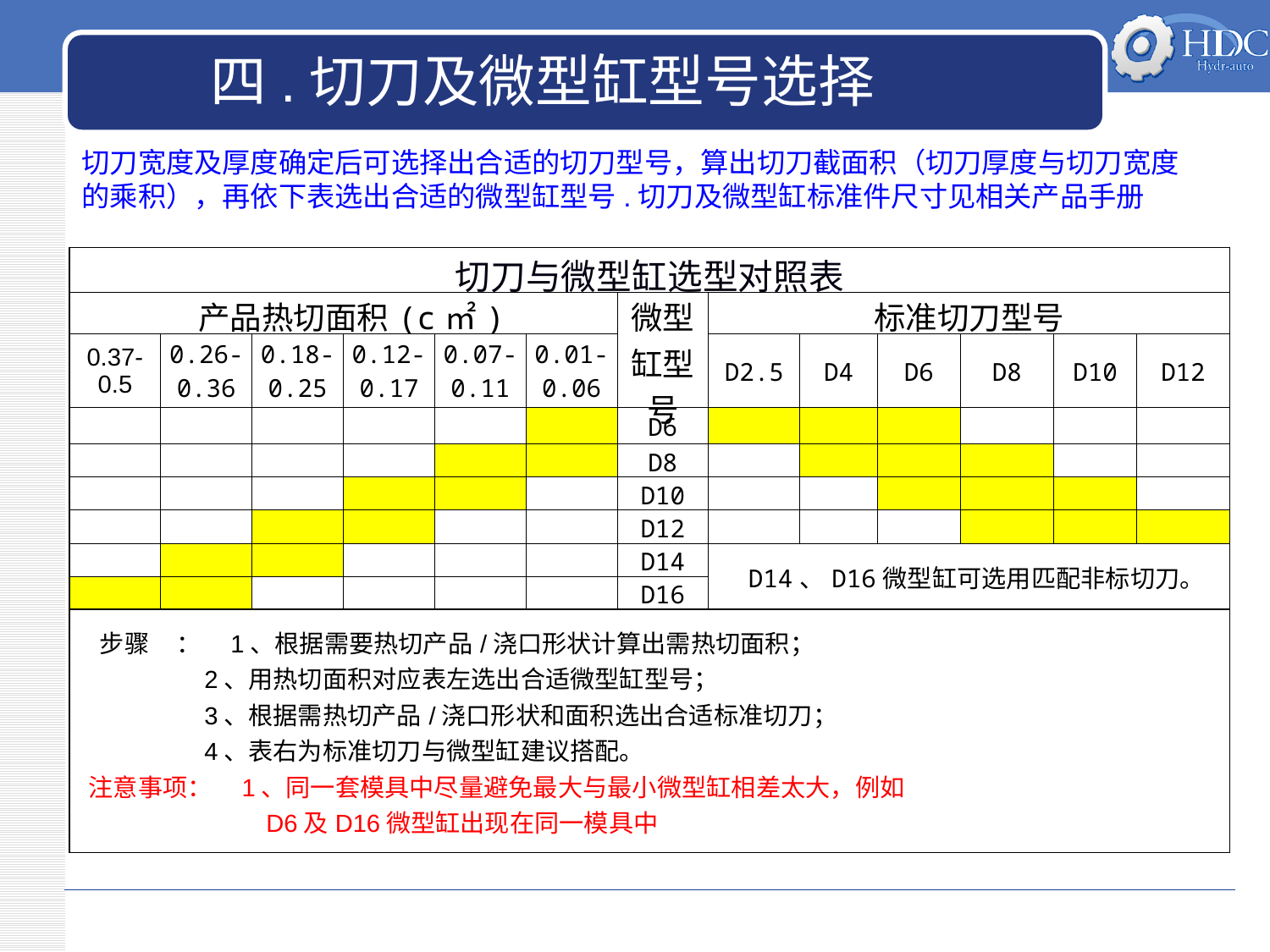

四.切刀及微型缸型号选择
切刀宽度及厚度确定后可选择出合适的切刀型号，算出切刀截面积（切刀厚度与切刀宽度的乘积），再依下表选出合适的微型缸型号.切刀及微型缸标准件尺寸见相关产品手册
| 切刀与微型缸选型对照表 |  |  |  |  |  |  |  |  |  |  |  |  |
| --- | --- | --- | --- | --- | --- | --- | --- | --- | --- | --- | --- | --- |
| 产品热切面积(c㎡) |  |  |  |  |  | 微型缸型号 | 标准切刀型号 |  |  |  |  |  |
| 0.37-0.5 | 0.26-0.36 | 0.18-0.25 | 0.12-0.17 | 0.07-0.11 | 0.01-0.06 |  | D2.5 | D4 | D6 | D8 | D10 | D12 |
|  |  |  |  |  |  | D6 |  |  |  |  |  |  |
|  |  |  |  |  |  | D8 |  |  |  |  |  |  |
|  |  |  |  |  |  | D10 |  |  |  |  |  |  |
|  |  |  |  |  |  | D12 |  |  |  |  |  |  |
|  |  |  |  |  |  | D14 | D14、D16微型缸可选用匹配非标切刀。 |  |  |  |  |  |
|  |  |  |  |  |  | D16 |  |  |  |  |  |  |
| 步骤 ： 1、根据需要热切产品/浇口形状计算出需热切面积； 2、用热切面积对应表左选出合适微型缸型号； 3、根据需热切产品/浇口形状和面积选出合适标准切刀； 4、表右为标准切刀与微型缸建议搭配。 注意事项： 1、同一套模具中尽量避免最大与最小微型缸相差太大，例如 D6及D16微型缸出现在同一模具中 |  |  |  |  |  |  |  |  |  |  |  |  |